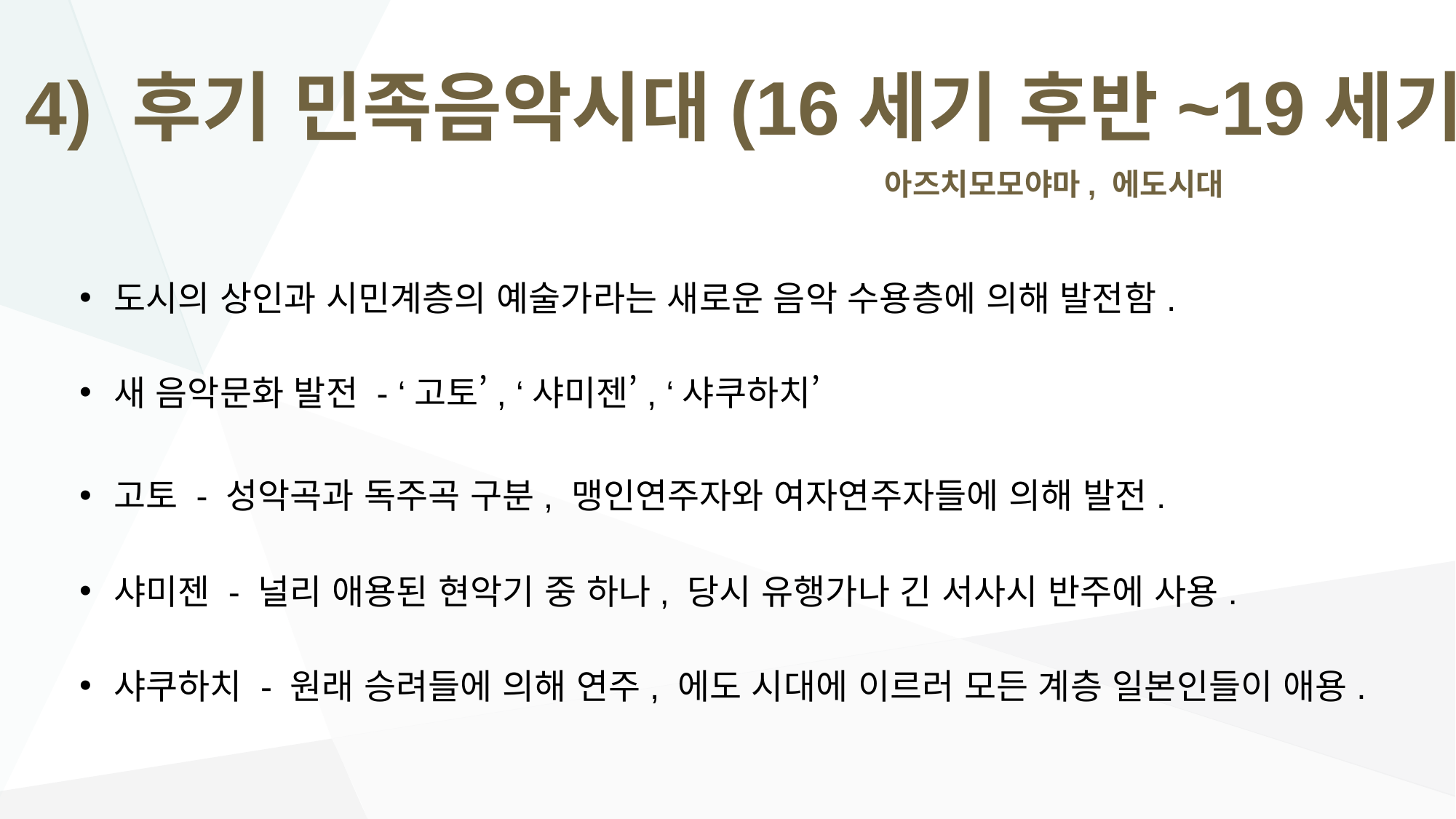

4) 후기 민족음악시대(16세기 후반~19세기)
아즈치모모야마, 에도시대
도시의 상인과 시민계층의 예술가라는 새로운 음악 수용층에 의해 발전함.
새 음악문화 발전 - ‘고토’, ‘샤미젠’, ‘샤쿠하치’
고토 - 성악곡과 독주곡 구분, 맹인연주자와 여자연주자들에 의해 발전.
샤미젠 - 널리 애용된 현악기 중 하나, 당시 유행가나 긴 서사시 반주에 사용.
샤쿠하치 - 원래 승려들에 의해 연주, 에도 시대에 이르러 모든 계층 일본인들이 애용.